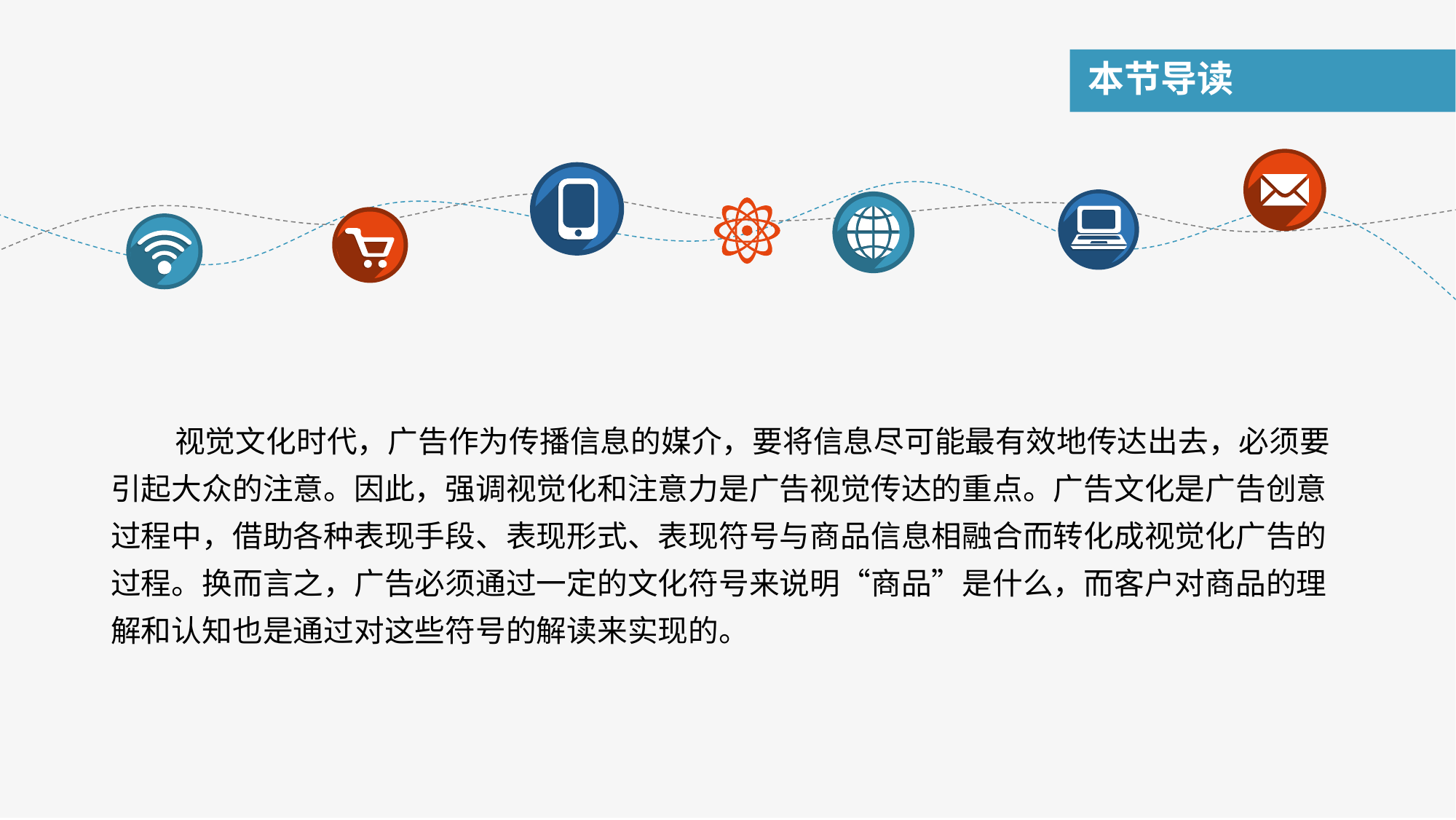

本节导读

视觉文化时代，广告作为传播信息的媒介，要将信息尽可能最有效地传达出去，必须要引起大众的注意。因此，强调视觉化和注意力是广告视觉传达的重点。广告文化是广告创意过程中，借助各种表现手段、表现形式、表现符号与商品信息相融合而转化成视觉化广告的过程。换而言之，广告必须通过一定的文化符号来说明“商品”是什么，而客户对商品的理解和认知也是通过对这些符号的解读来实现的。